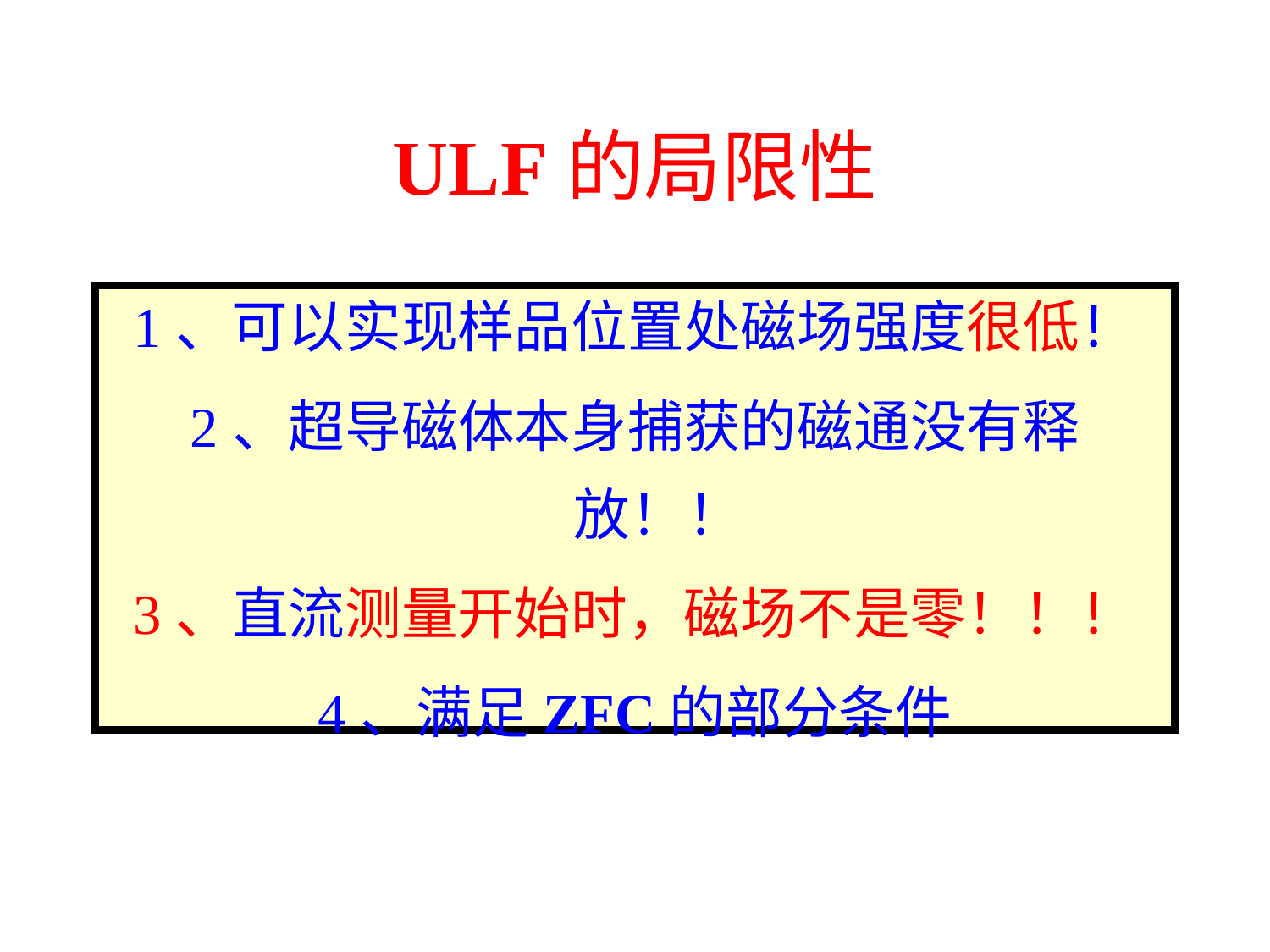

# ULF的局限性
1、可以实现样品位置处磁场强度很低！
2、超导磁体本身捕获的磁通没有释放！！
3、直流测量开始时，磁场不是零！！！
4、满足ZFC的部分条件